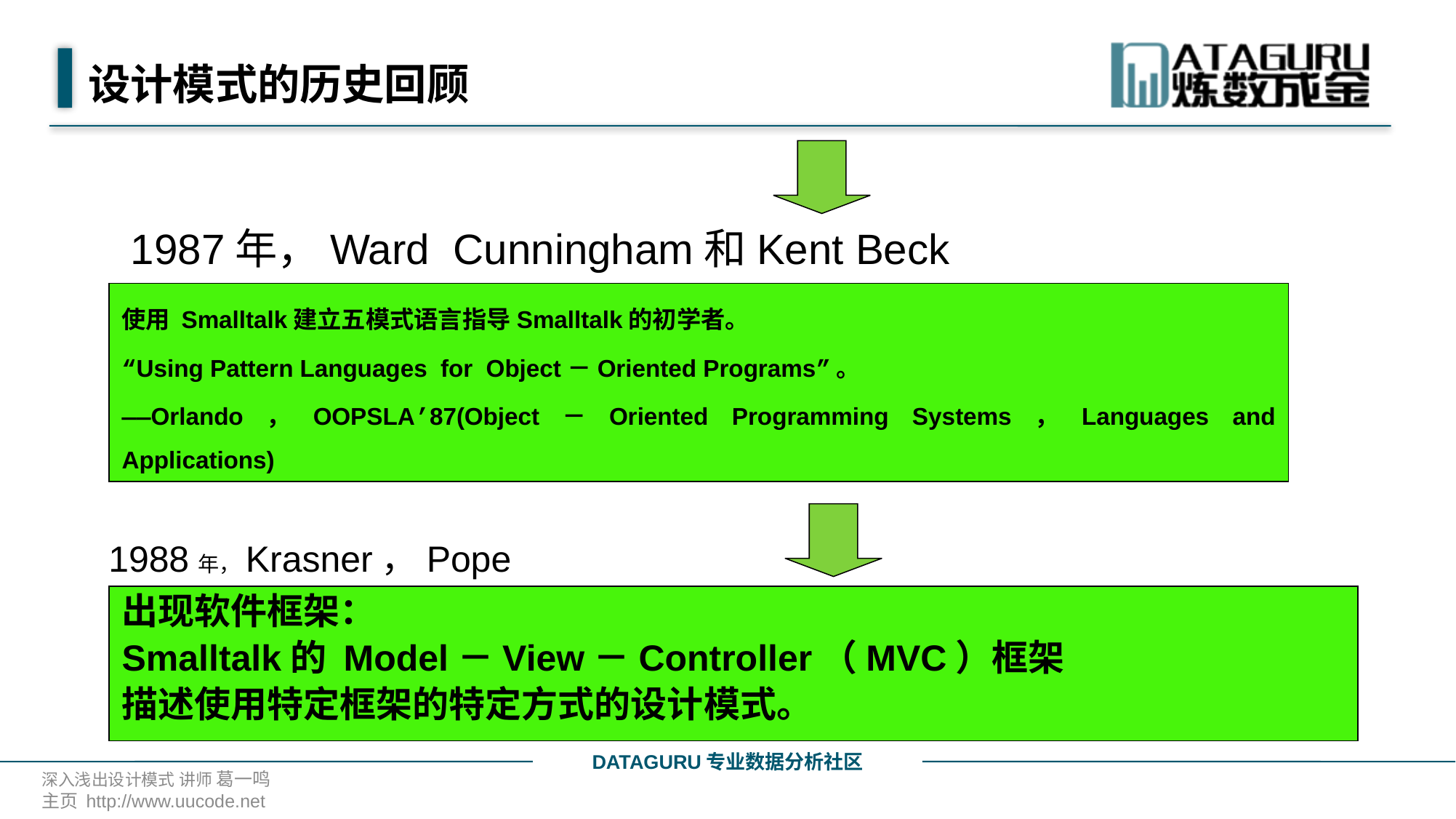

# 设计模式的历史回顾

1987年，Ward  Cunningham和Kent Beck
使用 Smalltalk建立五模式语言指导Smalltalk的初学者。
“Using Pattern Languages  for  Object－Oriented Programs”。
——Orlando，OOPSLA’87(Object－Oriented Programming Systems，Languages and Applications)

1988年，Krasner，Pope
出现软件框架：
Smalltalk的 Model－View－Controller（MVC）框架
描述使用特定框架的特定方式的设计模式。